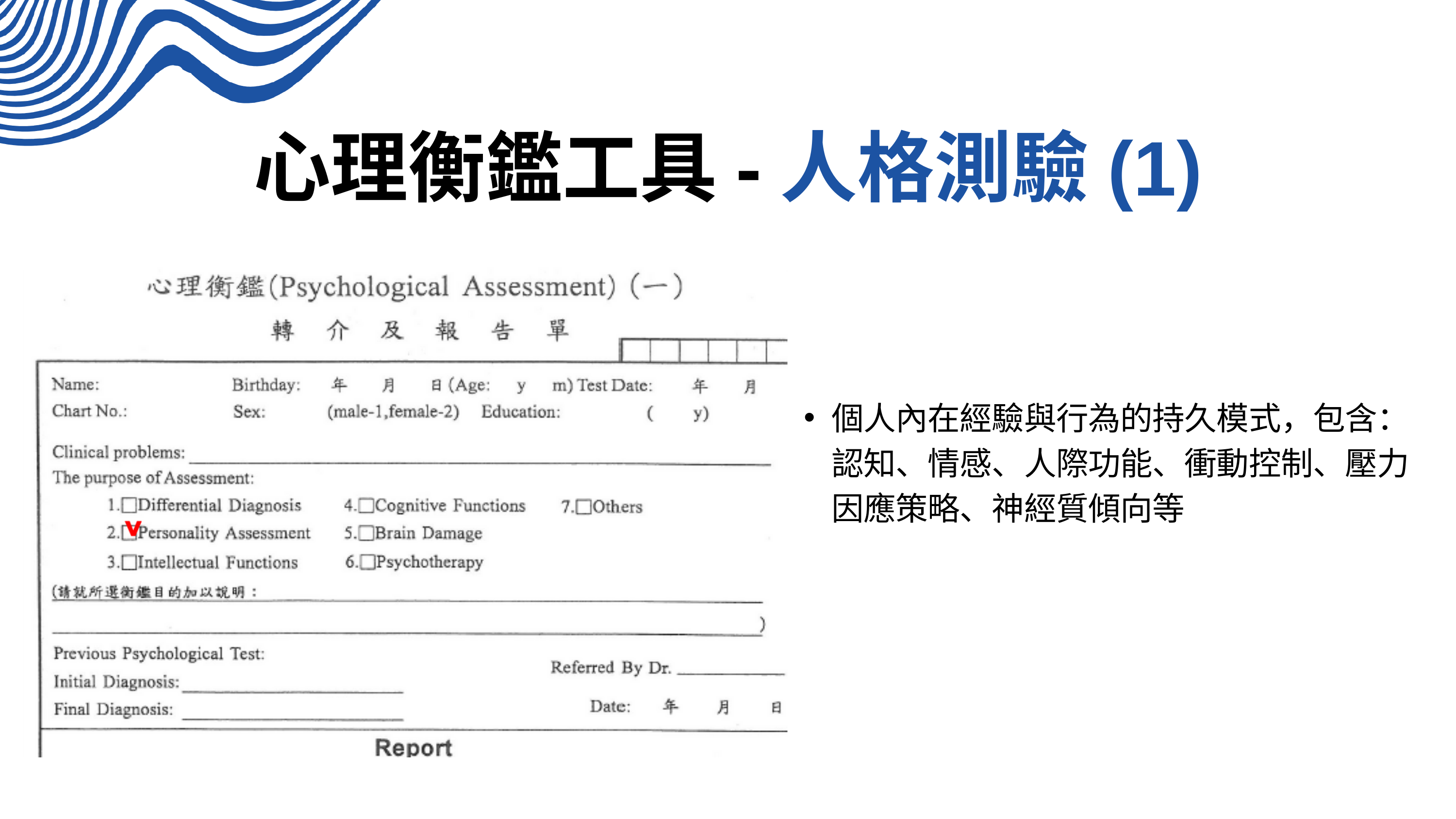

心理衡鑑工具-人格測驗(1)

個人內在經驗與行為的持久模式，包含：認知、情感、人際功能、衝動控制、壓力因應策略、神經質傾向等